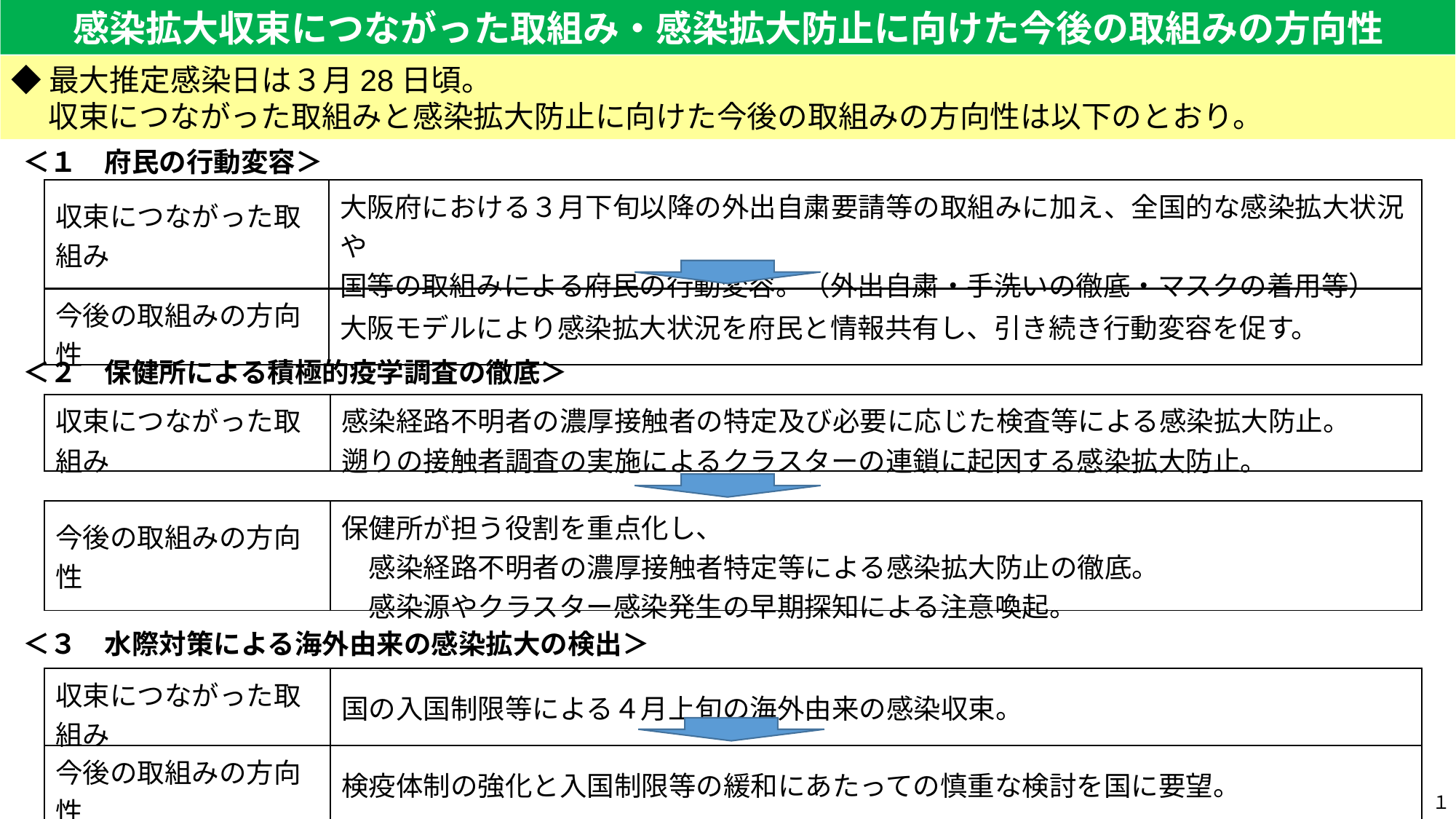

感染拡大収束につながった取組み・感染拡大防止に向けた今後の取組みの方向性
◆最大推定感染日は３月28日頃。
　 収束につながった取組みと感染拡大防止に向けた今後の取組みの方向性は以下のとおり。
＜１　府民の行動変容＞
| 収束につながった取組み | 大阪府における３月下旬以降の外出自粛要請等の取組みに加え、全国的な感染拡大状況や 国等の取組みによる府民の行動変容。（外出自粛・手洗いの徹底・マスクの着用等） |
| --- | --- |

| 今後の取組みの方向性 | 大阪モデルにより感染拡大状況を府民と情報共有し、引き続き行動変容を促す。 |
| --- | --- |
＜２　保健所による積極的疫学調査の徹底＞
| 収束につながった取組み | 感染経路不明者の濃厚接触者の特定及び必要に応じた検査等による感染拡大防止。 遡りの接触者調査の実施によるクラスターの連鎖に起因する感染拡大防止。 |
| --- | --- |

| 今後の取組みの方向性 | 保健所が担う役割を重点化し、 　感染経路不明者の濃厚接触者特定等による感染拡大防止の徹底。 　感染源やクラスター感染発生の早期探知による注意喚起。 |
| --- | --- |
＜３　水際対策による海外由来の感染拡大の検出＞
| 収束につながった取組み | 国の入国制限等による４月上旬の海外由来の感染収束。 |
| --- | --- |

| 今後の取組みの方向性 | 検疫体制の強化と入国制限等の緩和にあたっての慎重な検討を国に要望。 |
| --- | --- |
１